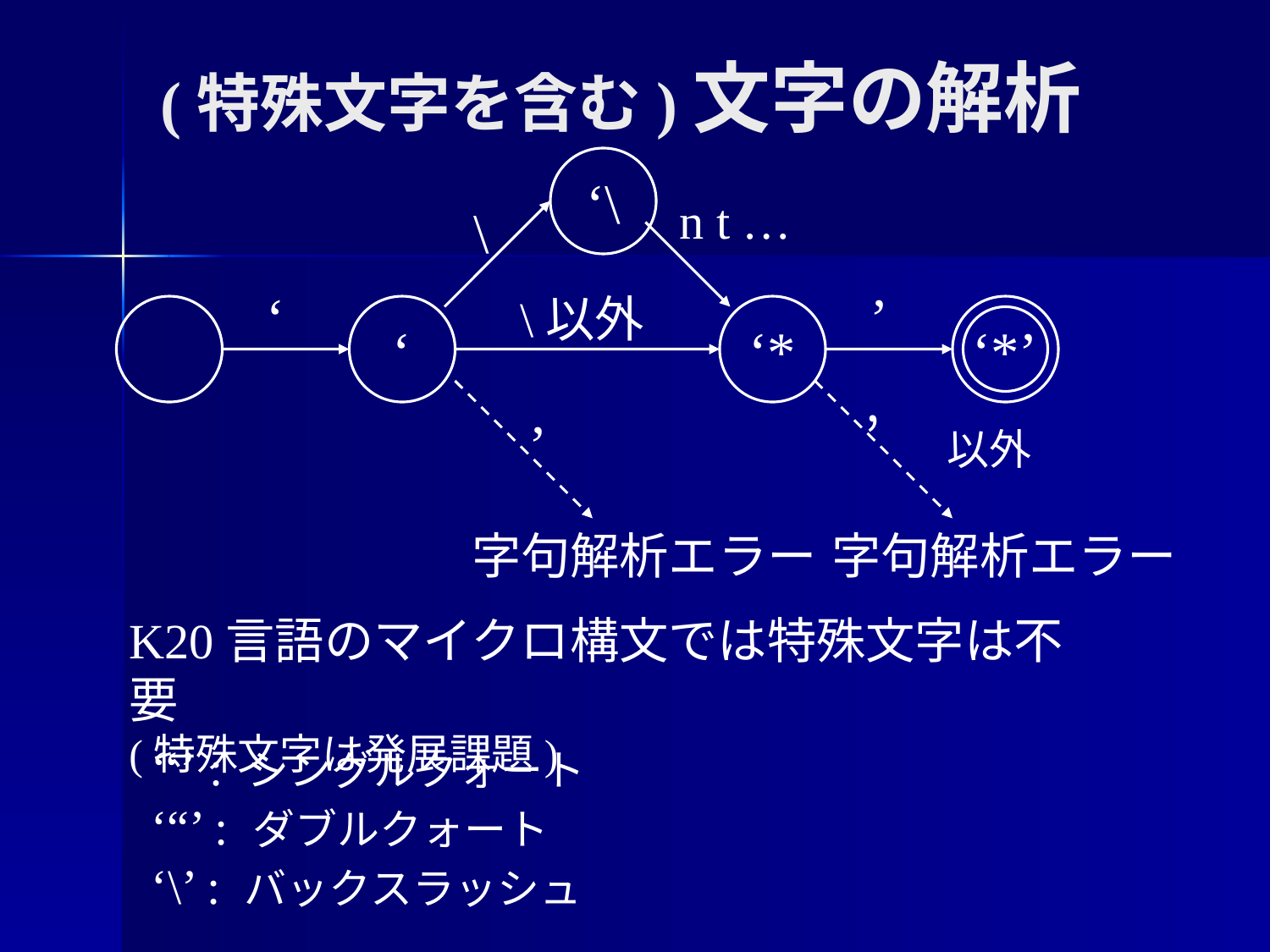

# (特殊文字を含む)文字の解析
‘\
\

n t …

‘
‘

’
‘*’

\以外
‘*

’
字句解析エラー

’ 以外
字句解析エラー
K20言語のマイクロ構文では特殊文字は不要
(特殊文字は発展課題)
‘‘’ : シングルクォート
‘“’ : ダブルクォート
‘\’ : バックスラッシュ